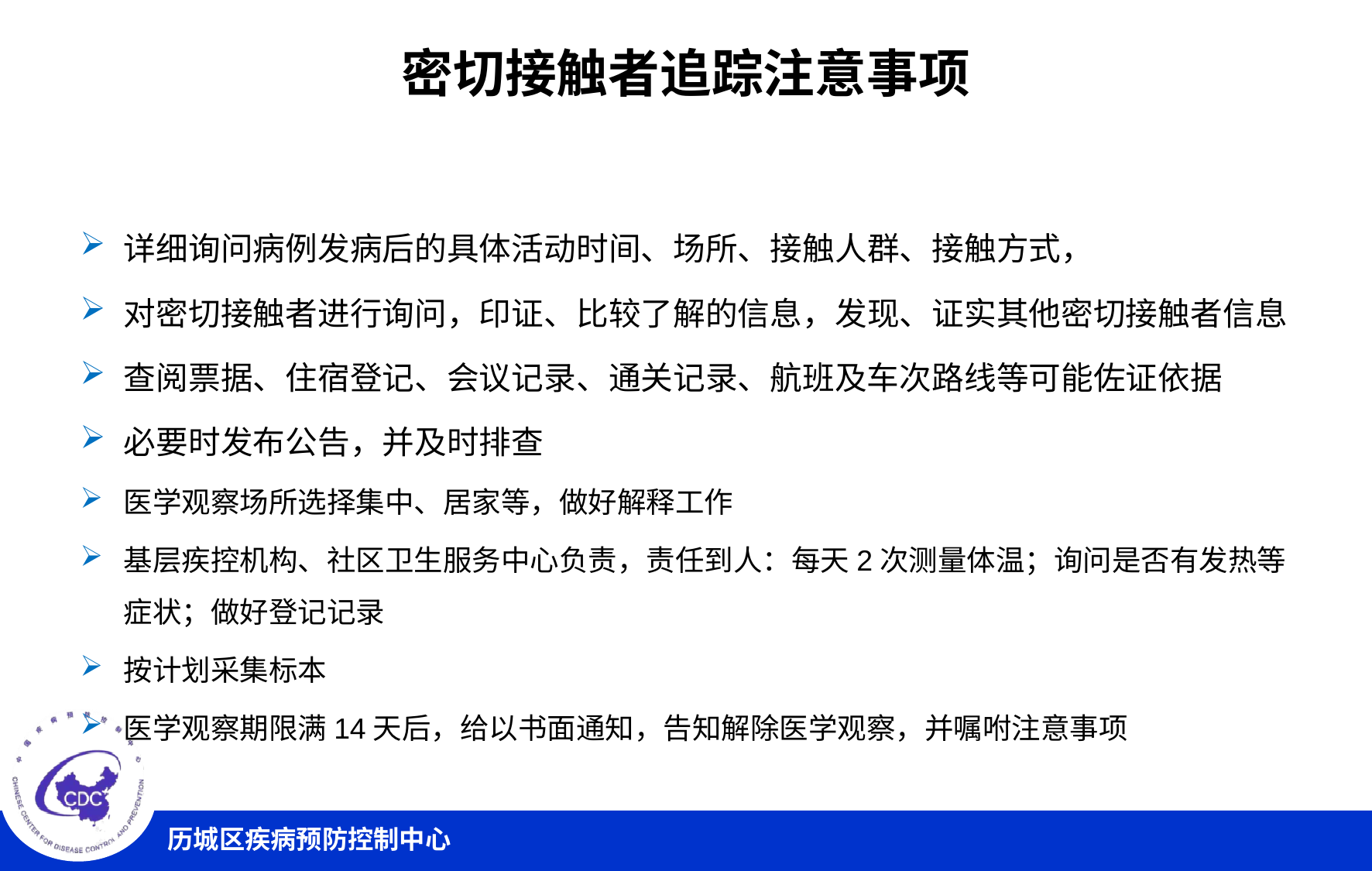

# 密切接触者追踪注意事项
详细询问病例发病后的具体活动时间、场所、接触人群、接触方式，
对密切接触者进行询问，印证、比较了解的信息，发现、证实其他密切接触者信息
查阅票据、住宿登记、会议记录、通关记录、航班及车次路线等可能佐证依据
必要时发布公告，并及时排查
医学观察场所选择集中、居家等，做好解释工作
基层疾控机构、社区卫生服务中心负责，责任到人：每天2次测量体温；询问是否有发热等症状；做好登记记录
按计划采集标本
医学观察期限满14天后，给以书面通知，告知解除医学观察，并嘱咐注意事项